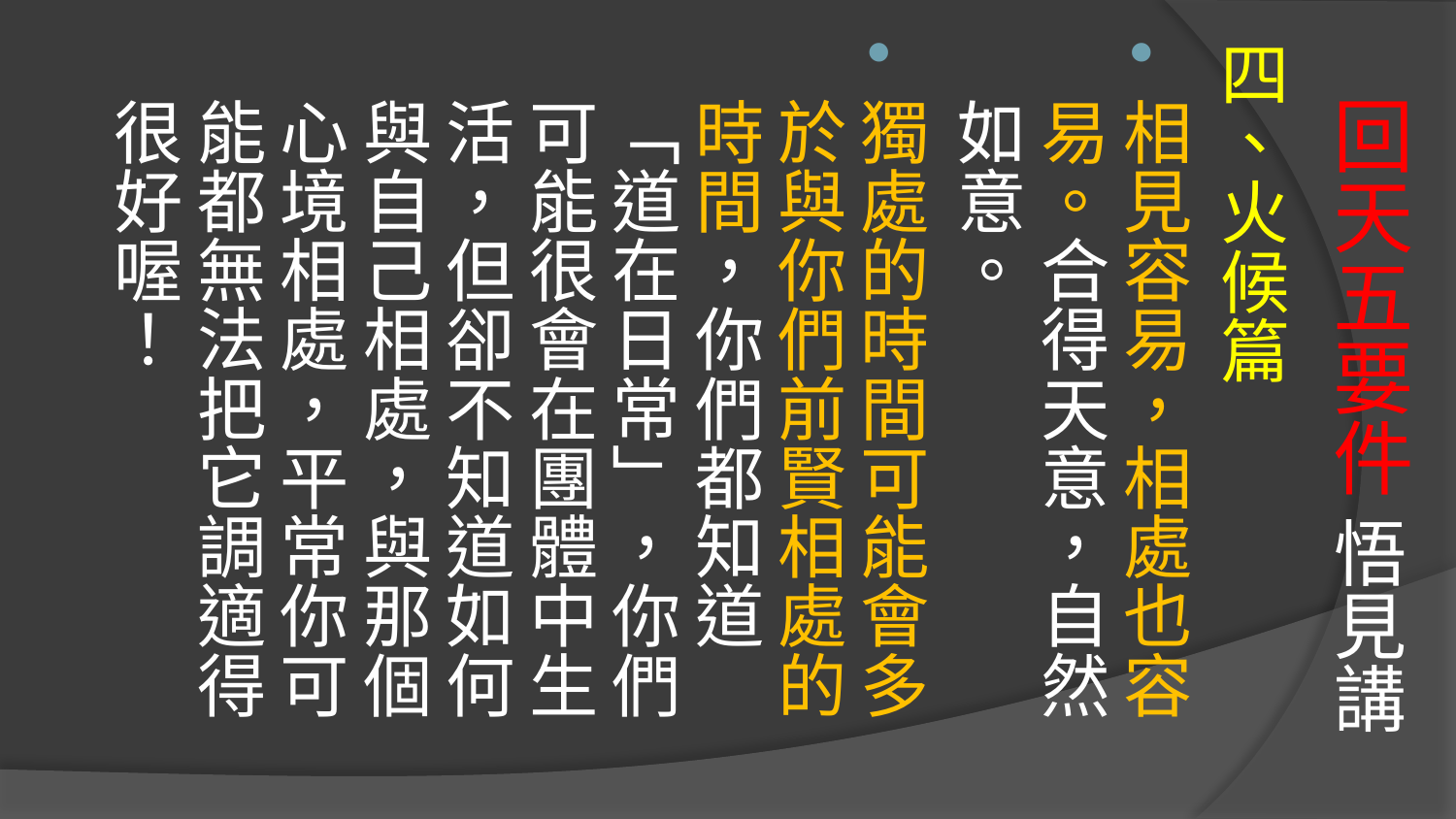

四、火候篇
相見容易，相處也容易。合得天意，自然如意。
獨處的時間可能會多於與你們前賢相處的時間，你們都知道「道在日常」，你們可能很會在團體中生活，但卻不知道如何與自己相處，與那個心境相處，平常你可能都無法把它調適得很好喔！

# 回天五要件 悟見講